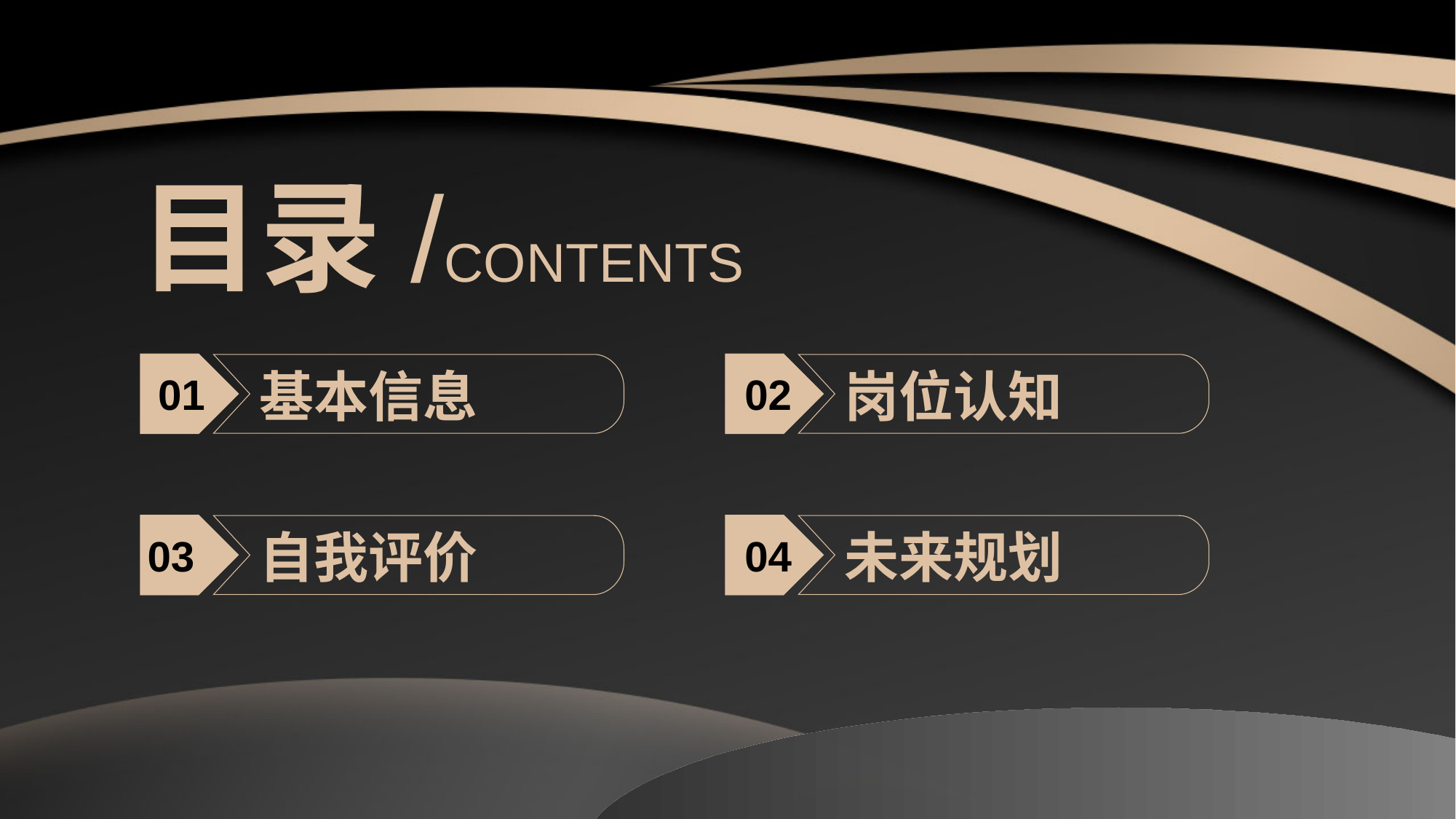

目录/CONTENTS

基本信息
岗位认知
01
02

自我评价
未来规划
03
04